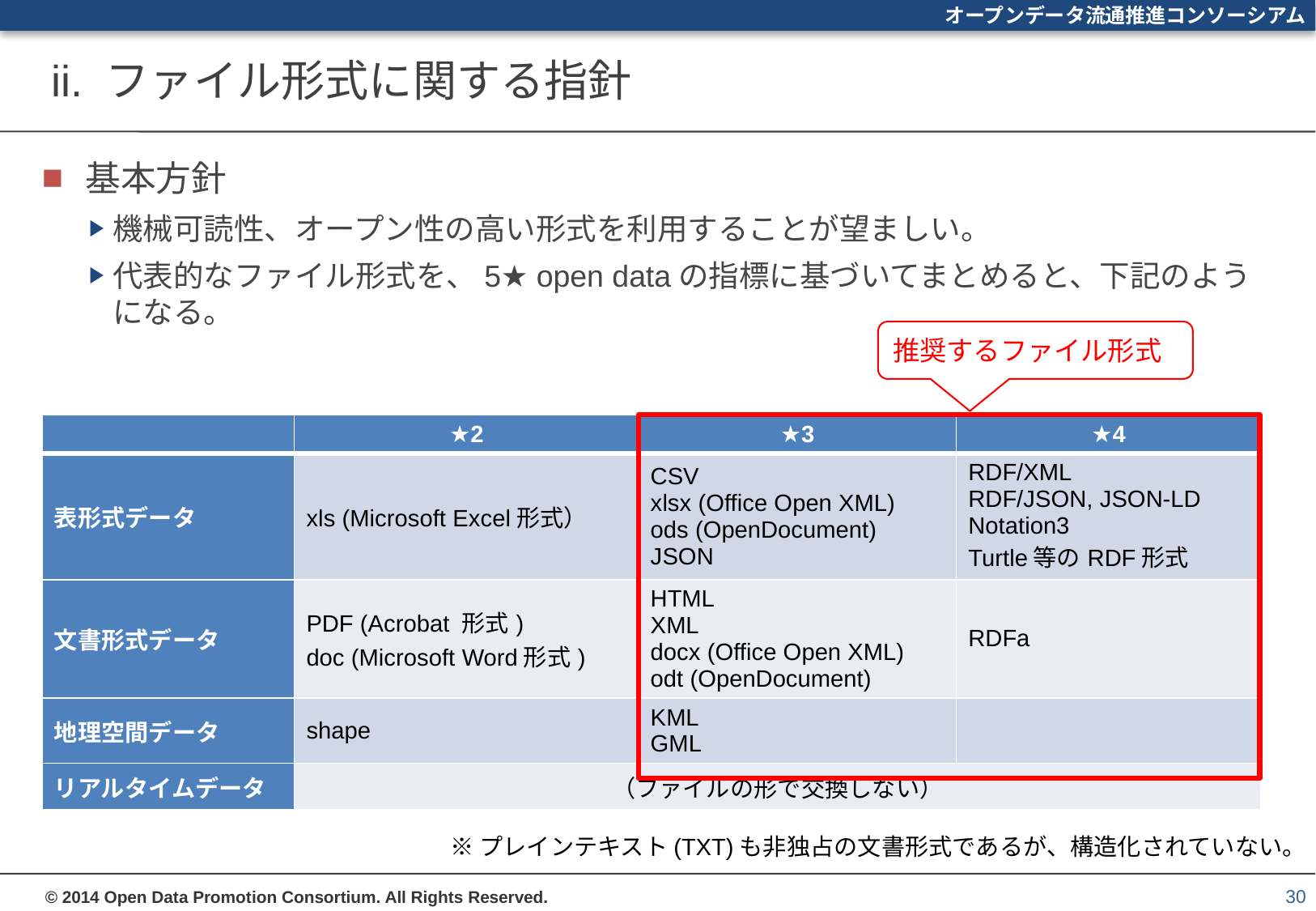

# ii. ファイル形式に関する指針
基本方針
機械可読性、オープン性の高い形式を利用することが望ましい。
代表的なファイル形式を、5★ open dataの指標に基づいてまとめると、下記のようになる。

推奨するファイル形式
|  | ★2 | ★3 | ★4 |
| --- | --- | --- | --- |
| 表形式データ | xls (Microsoft Excel形式） | CSV xlsx (Office Open XML) ods (OpenDocument) JSON | RDF/XML RDF/JSON, JSON-LD Notation3 Turtle等のRDF形式 |
| 文書形式データ | PDF (Acrobat 形式) doc (Microsoft Word形式) | HTML XML docx (Office Open XML) odt (OpenDocument) | RDFa |
| 地理空間データ | shape | KML GML |  |
| リアルタイムデータ | （ファイルの形で交換しない） |  |  |

※プレインテキスト(TXT)も非独占の文書形式であるが、構造化されていない。
30